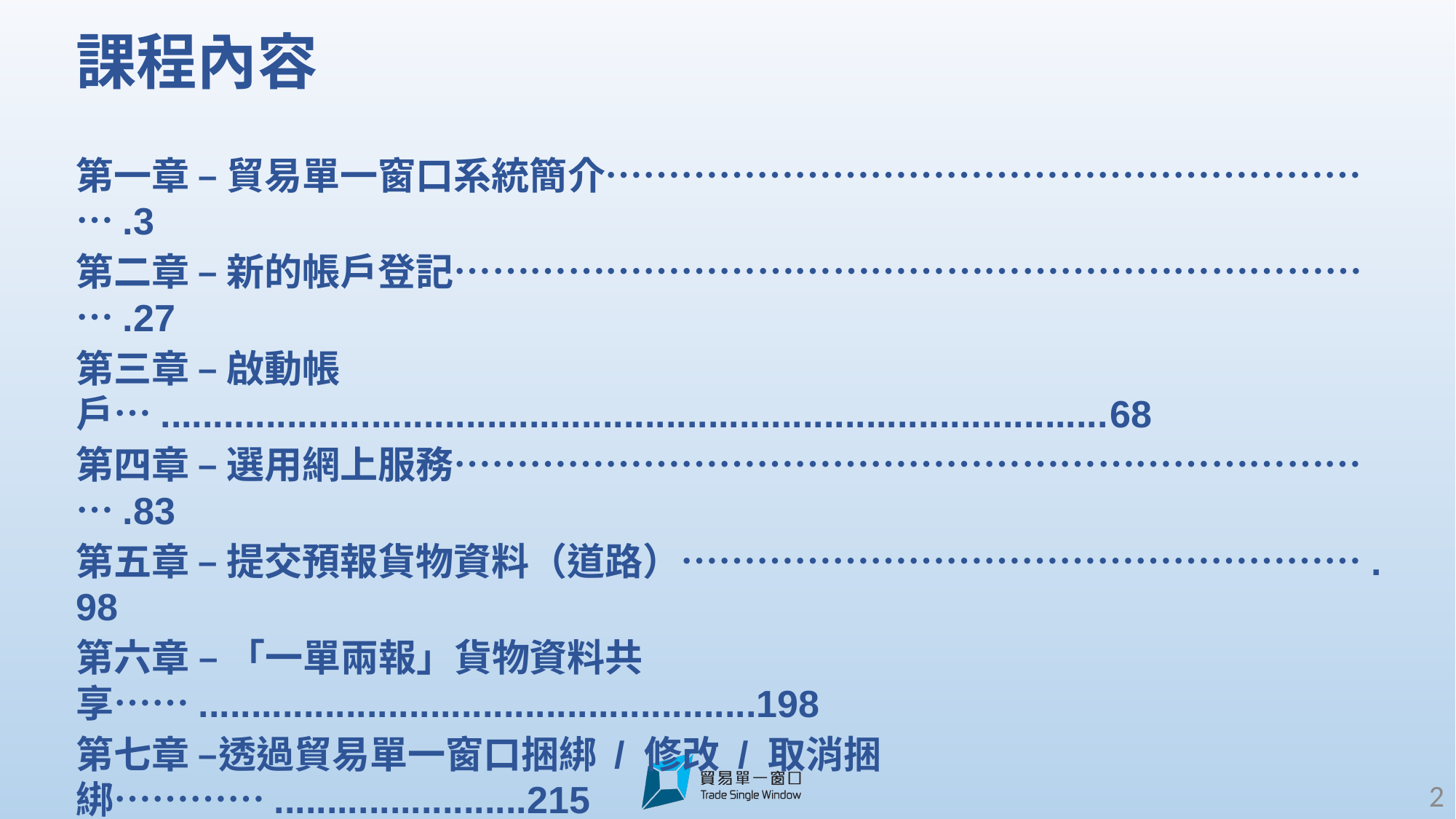

課程內容

第一章 – 貿易單一窗口系統簡介……………………………………………………….3
第二章 – 新的帳戶登記………………………………………………………………….27
第三章 – 啟動帳戶…..........................................................................................68
第四章 – 選用網上服務………………………………………………………………….83
第五章 – 提交預報貨物資料（道路）……………………………………………….98
第六章 – 「一單兩報」貨物資料共享…….....................................................198
第七章 –透過貿易單一窗口捆綁 / 修改 / 取消捆綁…………........................215
第八章 – 下載預報貨物資料辦理進出口報關……………………………...........245
第九章 – 帳戶管理………………………………………………………………………249
第十章 – 使用智方便…………………………………...........................................298
第十一章 – 其他工具……………………………………………………………………334
2